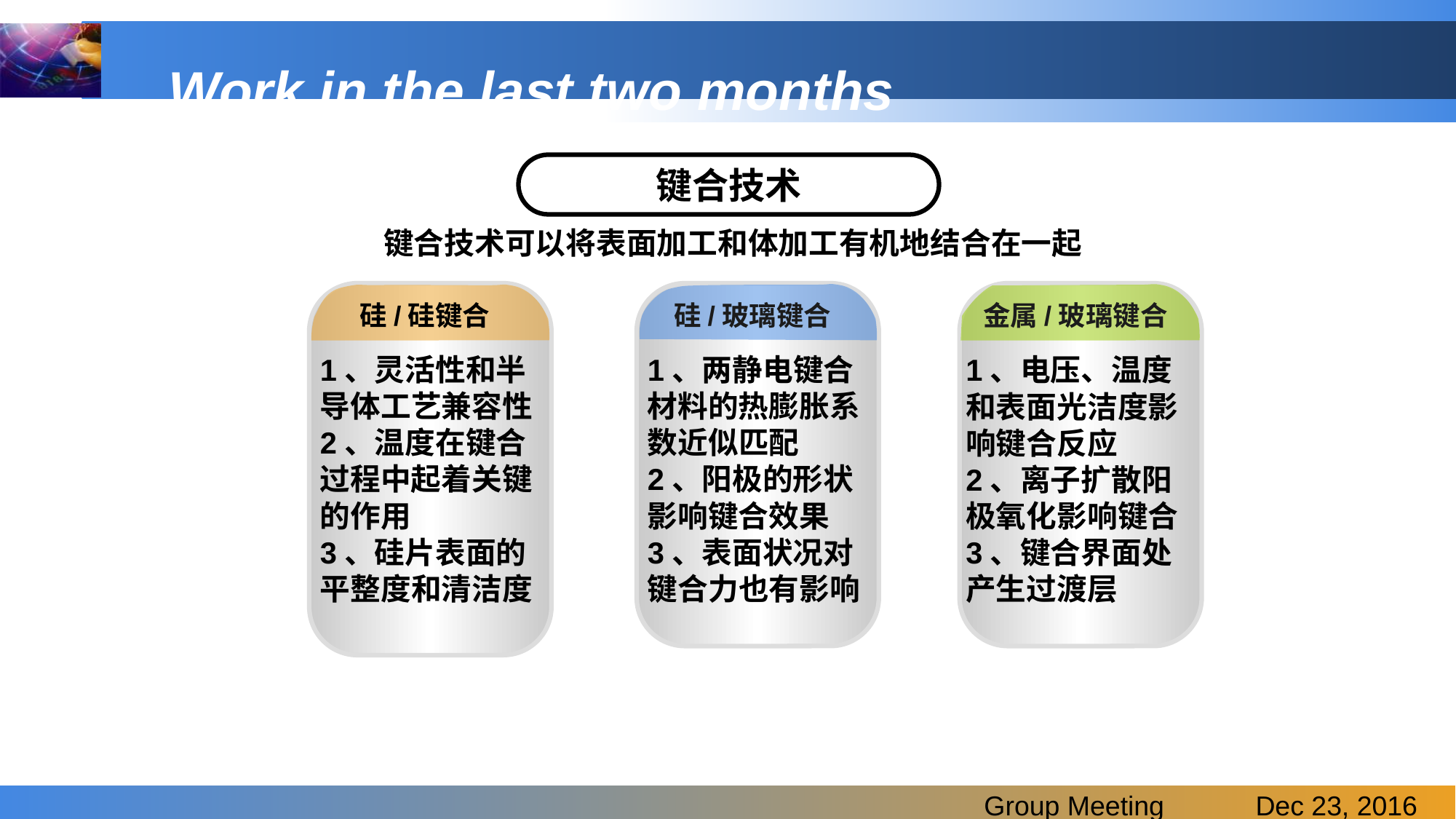

# Work in the last two months
键合技术
键合技术可以将表面加工和体加工有机地结合在一起

硅/硅键合
硅/玻璃键合
金属/玻璃键合

1、灵活性和半导体工艺兼容性
2、温度在键合过程中起着关键的作用
3、硅片表面的平整度和清洁度

1、两静电键合材料的热膨胀系数近似匹配
2、阳极的形状影响键合效果
3、表面状况对键合力也有影响

1、电压、温度和表面光洁度影响键合反应
2、离子扩散阳极氧化影响键合
3、键合界面处产生过渡层